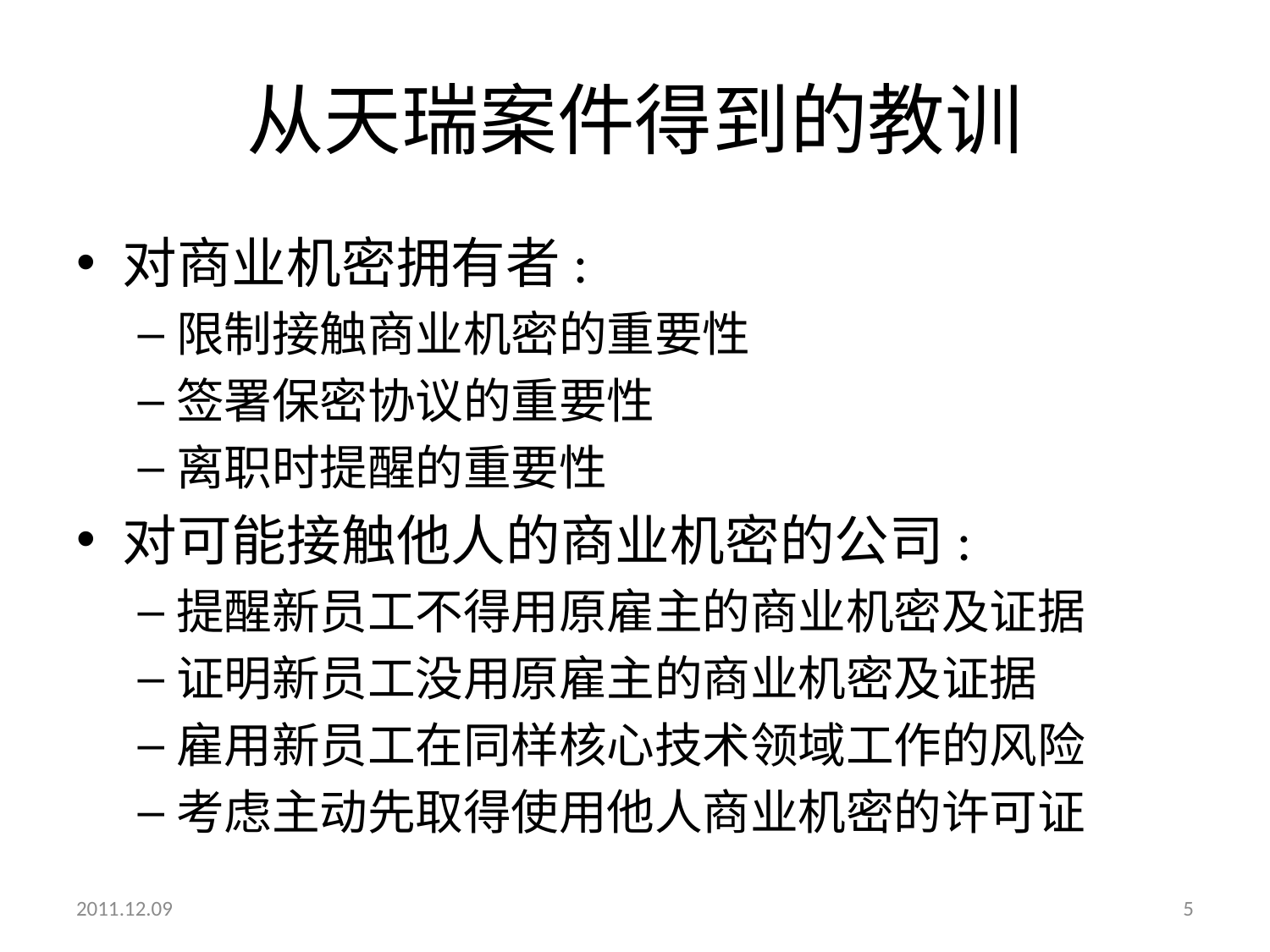

# 从天瑞案件得到的教训
对商业机密拥有者:
限制接触商业机密的重要性
签署保密协议的重要性
离职时提醒的重要性
对可能接触他人的商业机密的公司:
提醒新员工不得用原雇主的商业机密及证据
证明新员工没用原雇主的商业机密及证据
雇用新员工在同样核心技术领域工作的风险
考虑主动先取得使用他人商业机密的许可证
2011.12.09
5